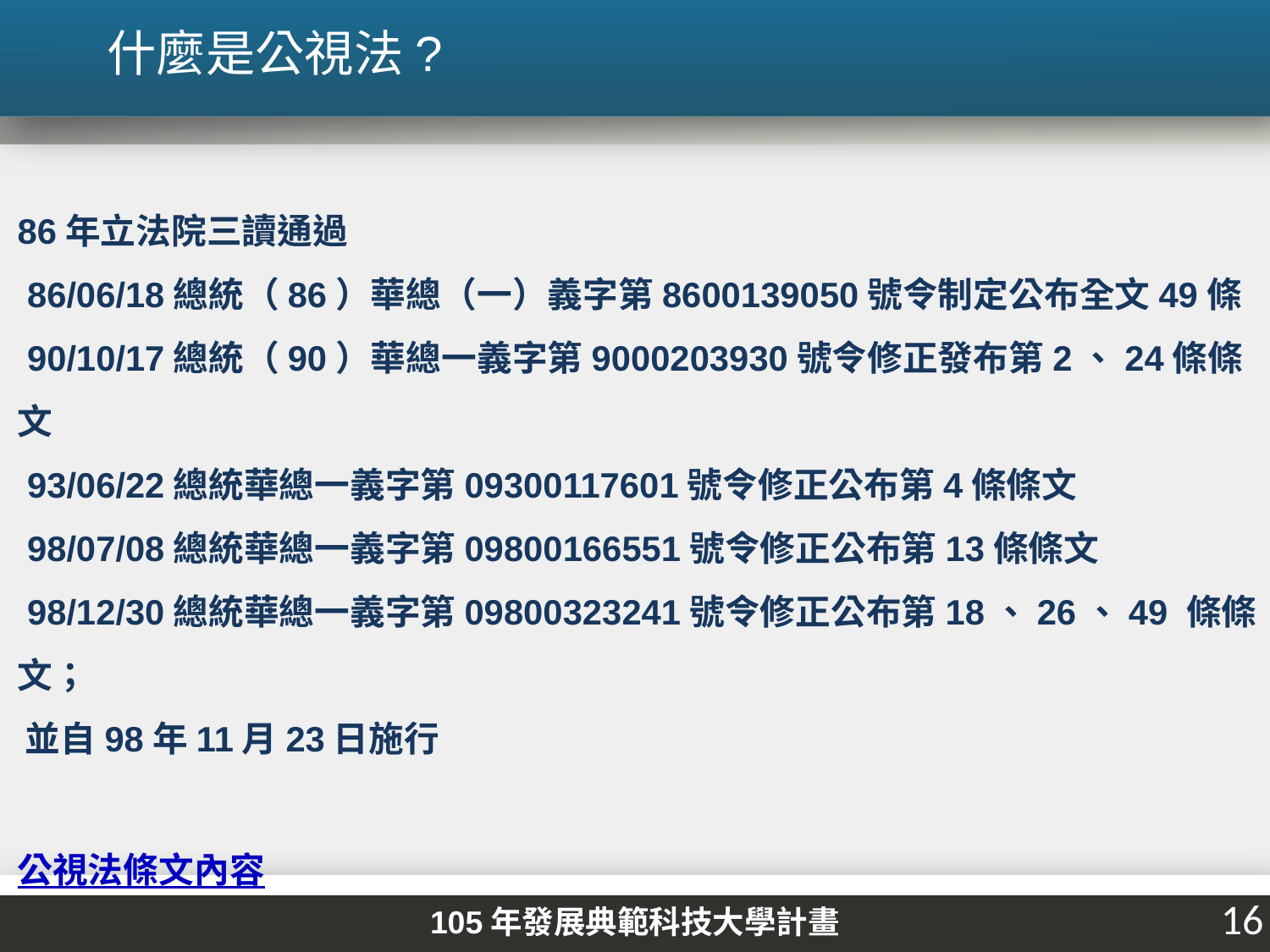

什麼是公視法?
86年立法院三讀通過
 86/06/18總統（86）華總（一）義字第8600139050號令制定公布全文49條
 90/10/17總統（90）華總一義字第9000203930號令修正發布第2、24條條文
 93/06/22總統華總一義字第09300117601號令修正公布第4條條文
 98/07/08總統華總一義字第09800166551號令修正公布第13條條文
 98/12/30總統華總一義字第09800323241號令修正公布第18、26、49 條條文；
 並自98年11月23日施行

公視法條文內容